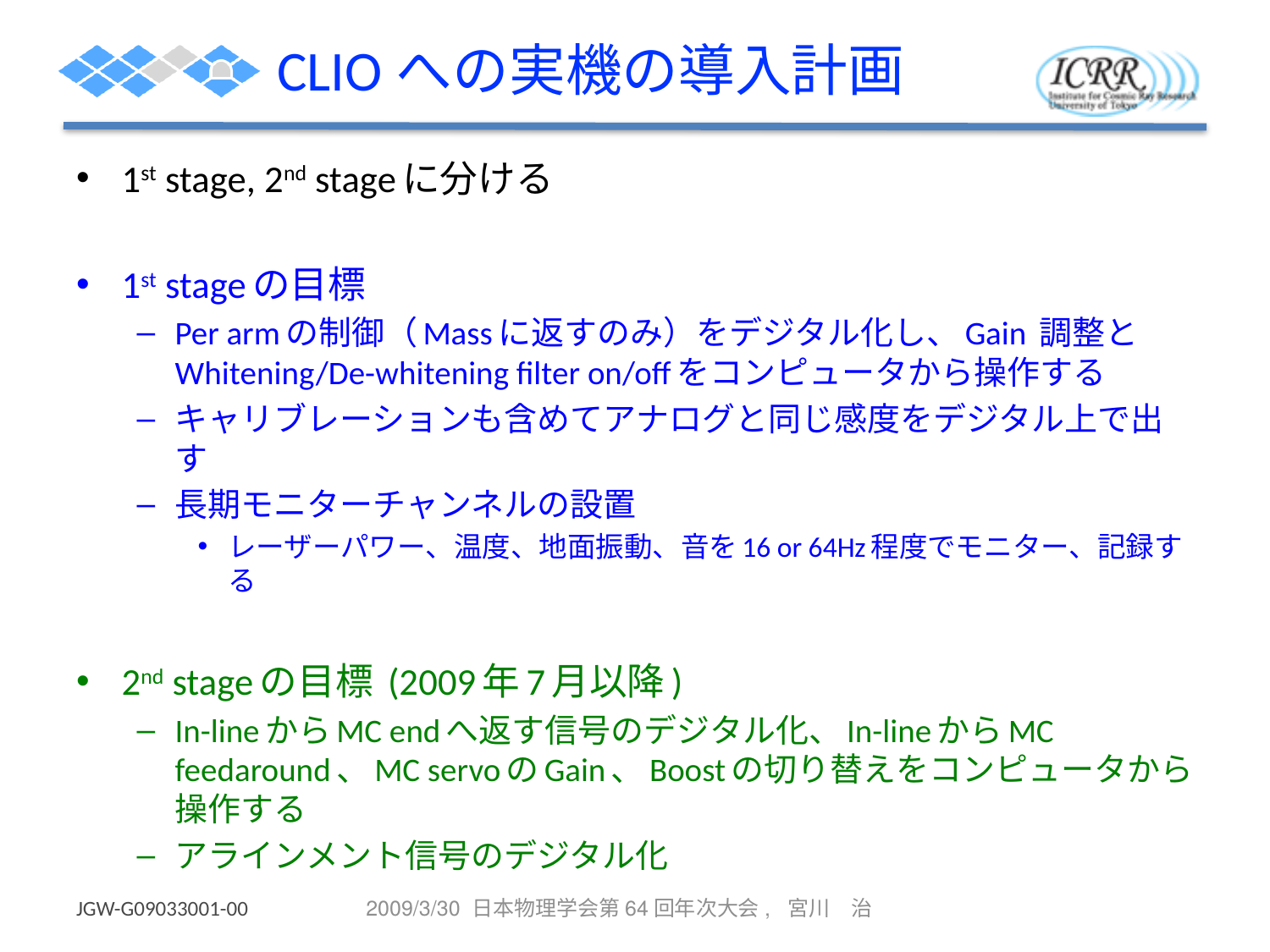

# CLIOへの実機の導入計画
1st stage, 2nd stageに分ける

1st stageの目標
Per armの制御（Massに返すのみ）をデジタル化し、Gain 調整と Whitening/De-whitening filter on/offをコンピュータから操作する
キャリブレーションも含めてアナログと同じ感度をデジタル上で出す
長期モニターチャンネルの設置
レーザーパワー、温度、地面振動、音を16 or 64Hz程度でモニター、記録する

2nd stageの目標 (2009年7月以降)
In-lineからMC endへ返す信号のデジタル化、In-lineからMC feedaround、MC servoのGain、Boostの切り替えをコンピュータから操作する
アラインメント信号のデジタル化
JGW-G09033001-00
2009/3/30 日本物理学会第64回年次大会,  宮川　治